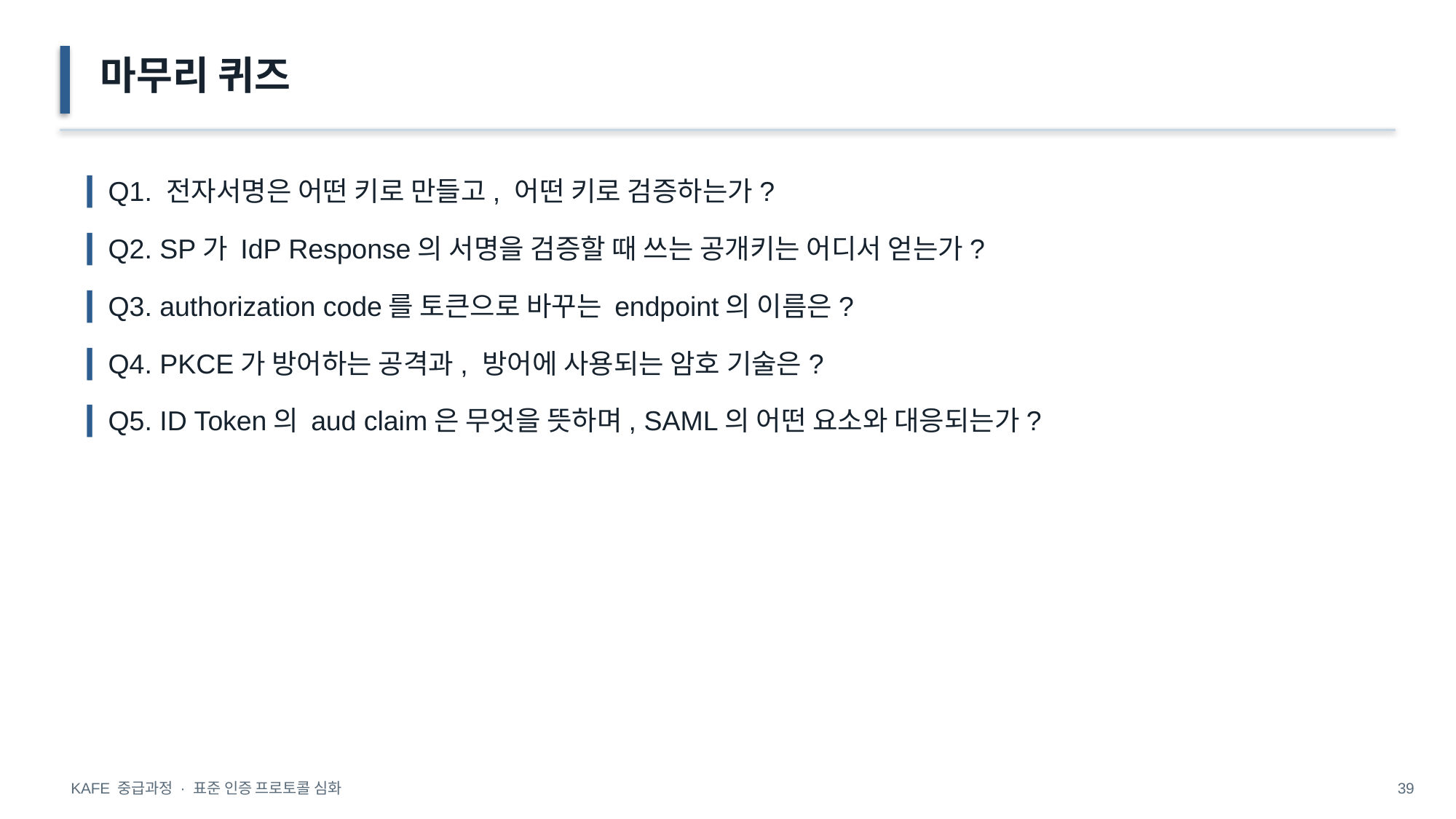

마무리 퀴즈

▎Q1. 전자서명은 어떤 키로 만들고, 어떤 키로 검증하는가?
▎Q2. SP가 IdP Response의 서명을 검증할 때 쓰는 공개키는 어디서 얻는가?
▎Q3. authorization code를 토큰으로 바꾸는 endpoint의 이름은?
▎Q4. PKCE가 방어하는 공격과, 방어에 사용되는 암호 기술은?
▎Q5. ID Token의 aud claim은 무엇을 뜻하며, SAML의 어떤 요소와 대응되는가?
KAFE 중급과정 · 표준 인증 프로토콜 심화
39